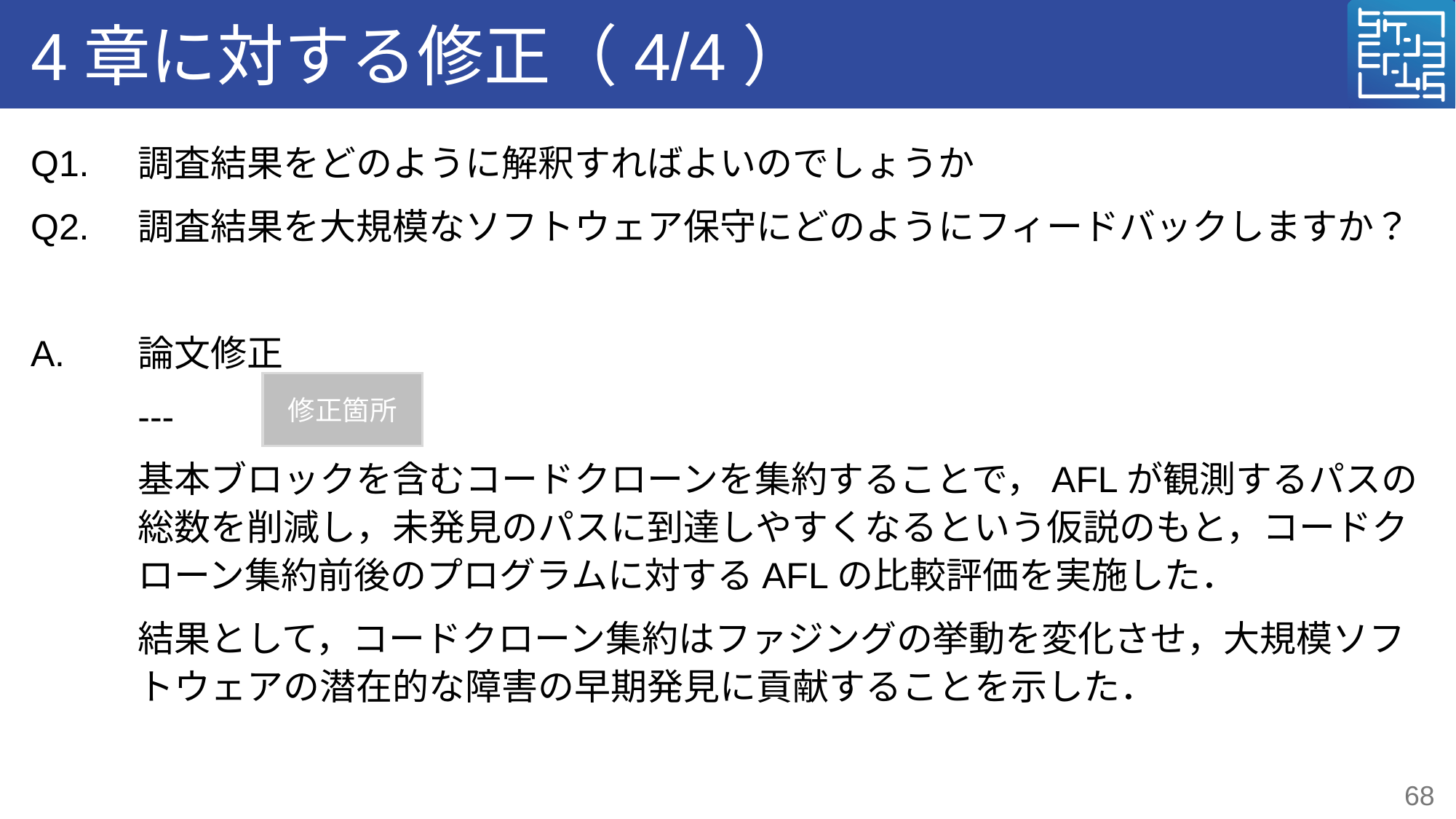

# 4章に対する修正（4/4）
Q1.	調査結果をどのように解釈すればよいのでしょうか
Q2.	調査結果を大規模なソフトウェア保守にどのようにフィードバックしますか？

A.	論文修正
	---
	基本ブロックを含むコードクローンを集約することで，AFLが観測するパスの総数を削減し，未発見のパスに到達しやすくなるという仮説のもと，コードクローン集約前後のプログラムに対するAFLの比較評価を実施した．
	結果として，コードクローン集約はファジングの挙動を変化させ，大規模ソフトウェアの潜在的な障害の早期発見に貢献することを示した．

修正箇所
68